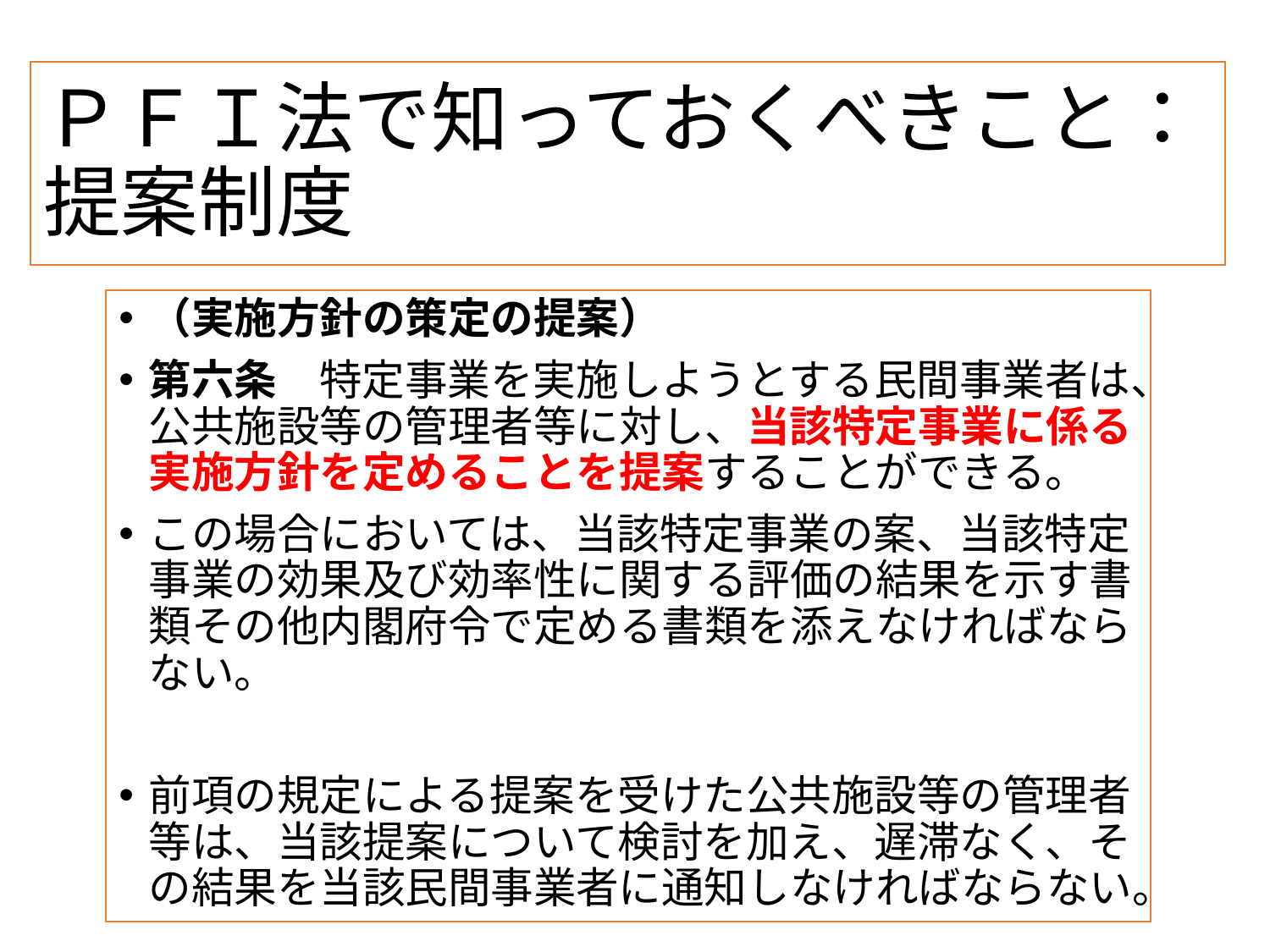

# ＰＦＩ法で知っておくべきこと：提案制度
（実施方針の策定の提案）
第六条　特定事業を実施しようとする民間事業者は、公共施設等の管理者等に対し、当該特定事業に係る実施方針を定めることを提案することができる。
この場合においては、当該特定事業の案、当該特定事業の効果及び効率性に関する評価の結果を示す書類その他内閣府令で定める書類を添えなければならない。

前項の規定による提案を受けた公共施設等の管理者等は、当該提案について検討を加え、遅滞なく、その結果を当該民間事業者に通知しなければならない。